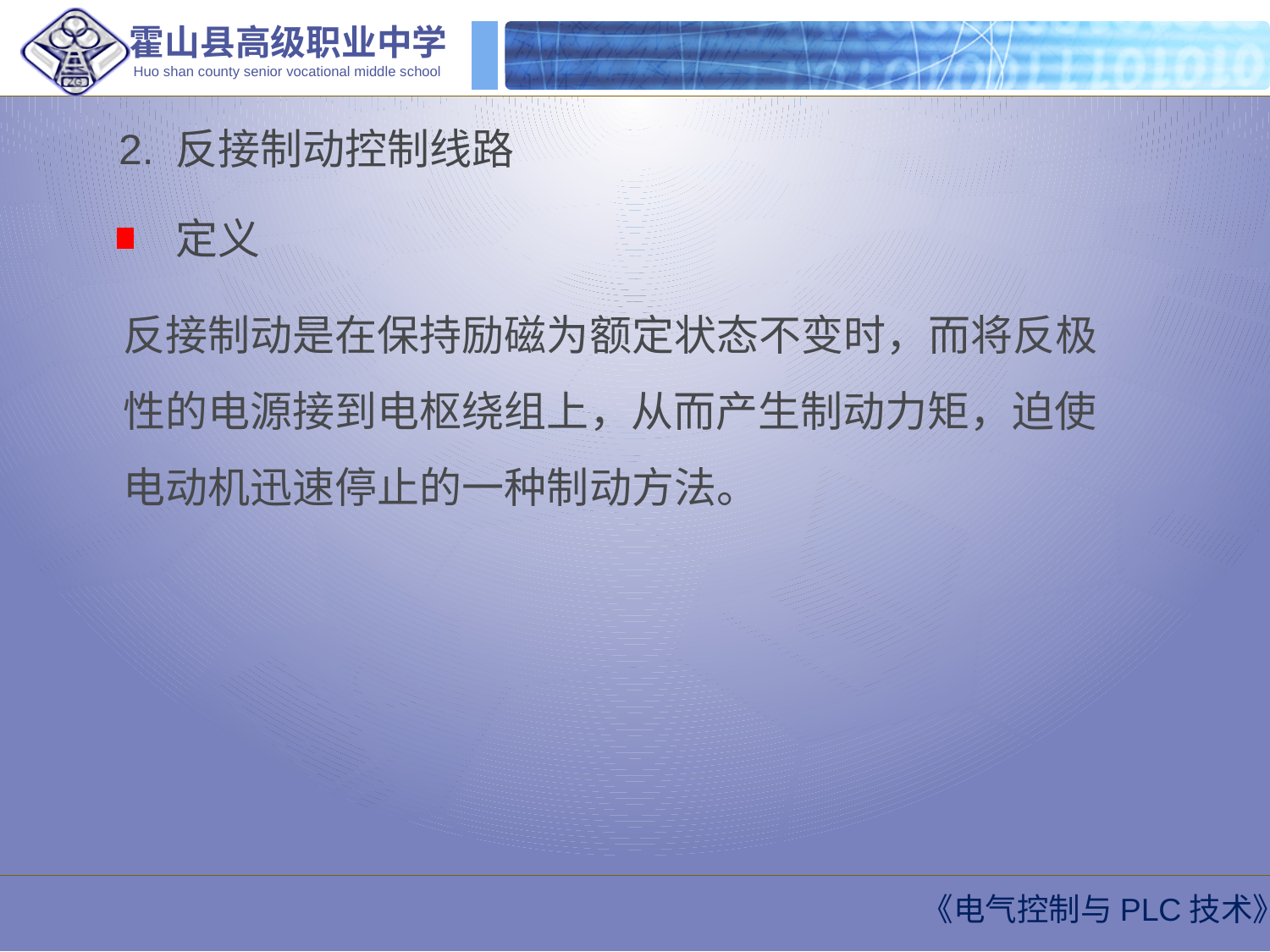

2. 反接制动控制线路
定义

反接制动是在保持励磁为额定状态不变时，而将反极性的电源接到电枢绕组上，从而产生制动力矩，迫使电动机迅速停止的一种制动方法。